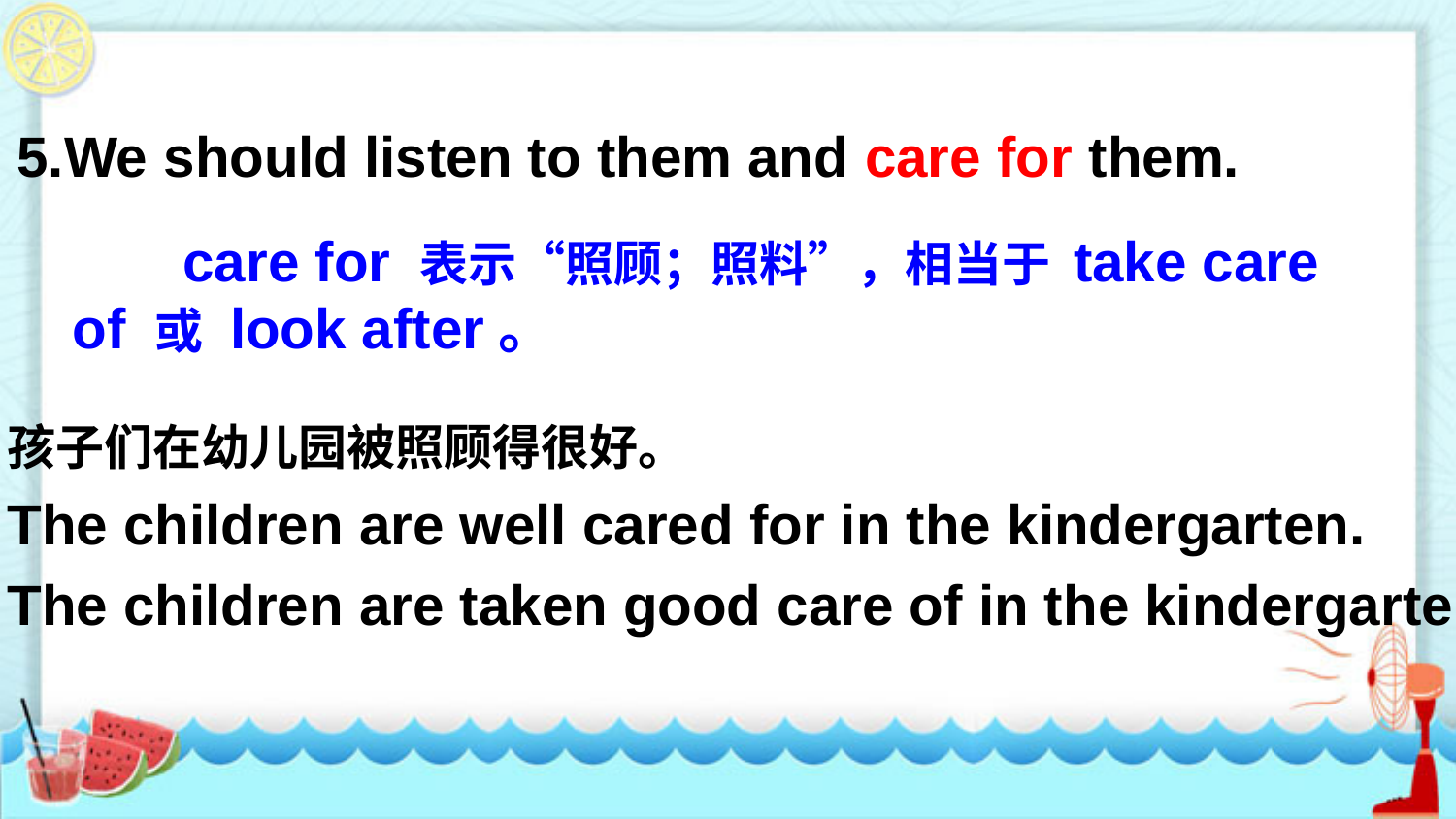

5.We should listen to them and care for them.
       care for 表示“照顾；照料”，相当于 take care of 或 look after。
孩子们在幼儿园被照顾得很好。
The children are well cared for in the kindergarten.
The children are taken good care of in the kindergarten.